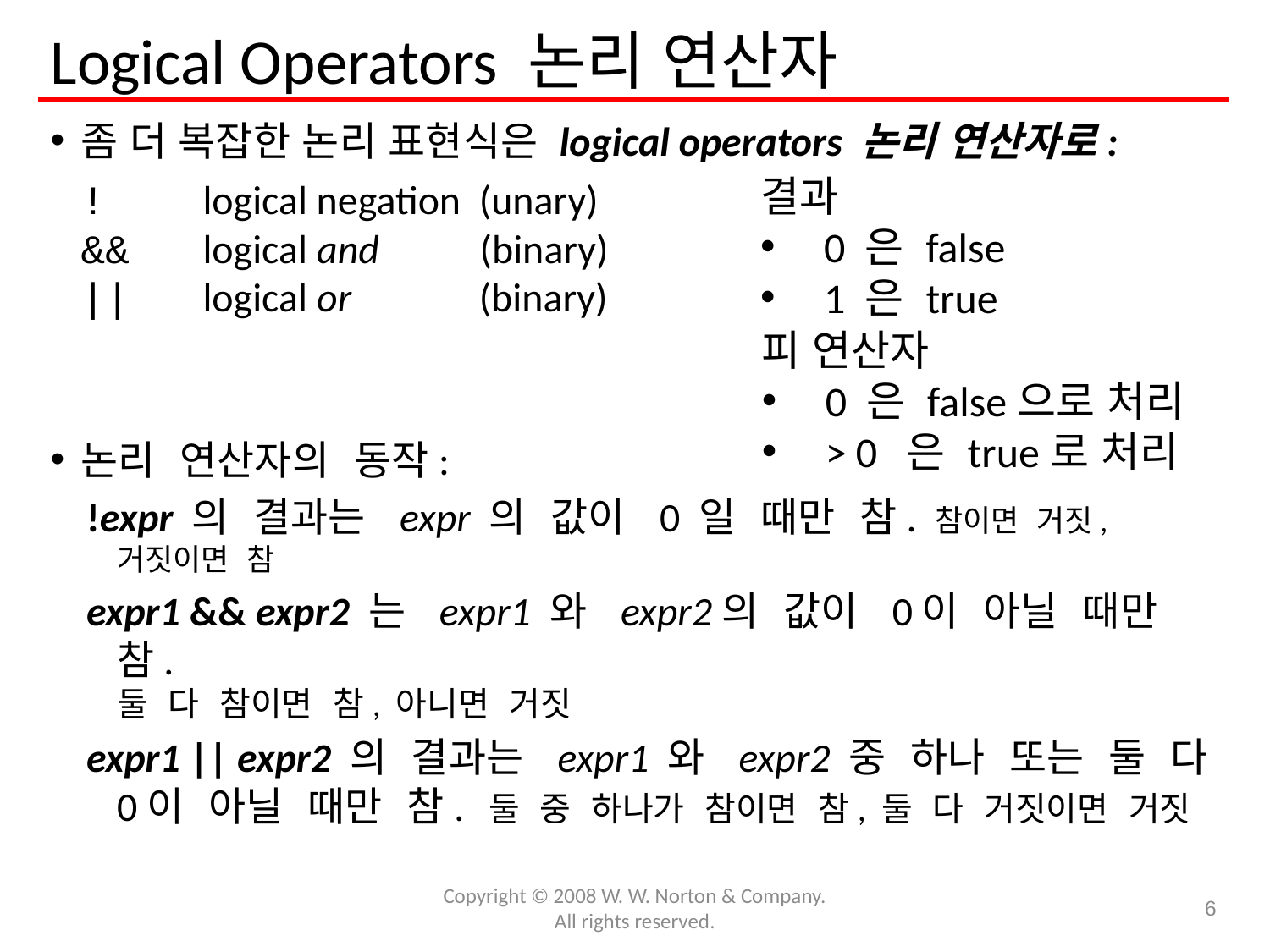

# Logical Operators 논리 연산자
좀 더 복잡한 논리 표현식은 logical operators 논리 연산자로:
	!	logical negation  (unary)
	&&	logical and           (binary)
	||	logical or              (binary)

논리 연산자의 동작:
!expr 의 결과는 expr 의 값이 0 일 때만 참. 참이면 거짓, 거짓이면 참
expr1 && expr2 는 expr1 와 expr2의 값이 0이 아닐 때만 참.
둘 다 참이면 참, 아니면 거짓
expr1 || expr2 의 결과는 expr1 와 expr2 중 하나 또는 둘 다 0이 아닐 때만 참.  둘 중 하나가 참이면 참, 둘 다 거짓이면 거짓
결과
0 은 false
1 은 true
피 연산자
0 은 false으로 처리
> 0  은 true로 처리
Copyright © 2008 W. W. Norton & Company.
All rights reserved.
6